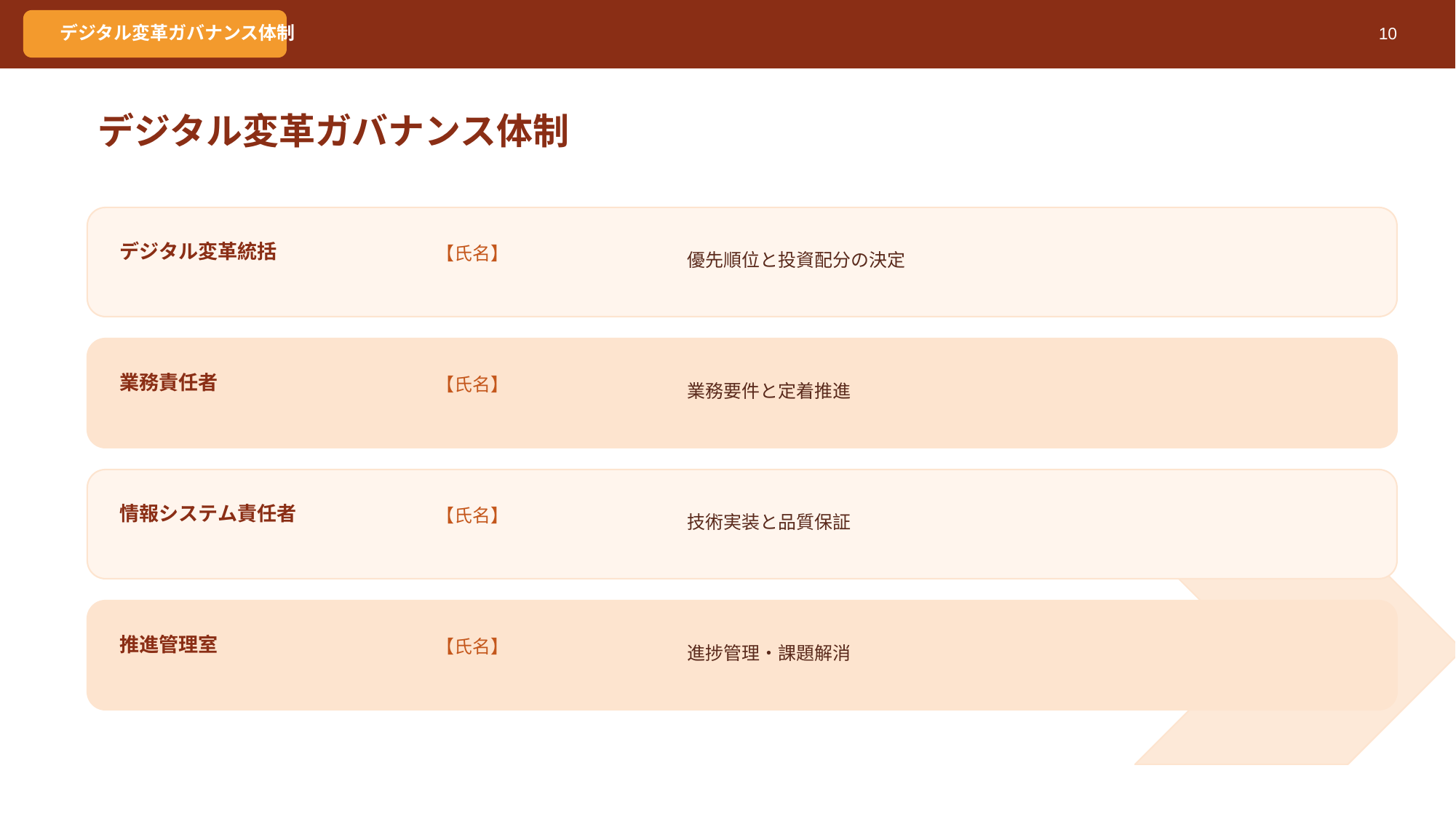

デジタル変革ガバナンス体制
10
デジタル変革ガバナンス体制

優先順位と投資配分の決定
デジタル変革統括
【氏名】

業務要件と定着推進
業務責任者
【氏名】

技術実装と品質保証
情報システム責任者
【氏名】

進捗管理・課題解消
推進管理室
【氏名】